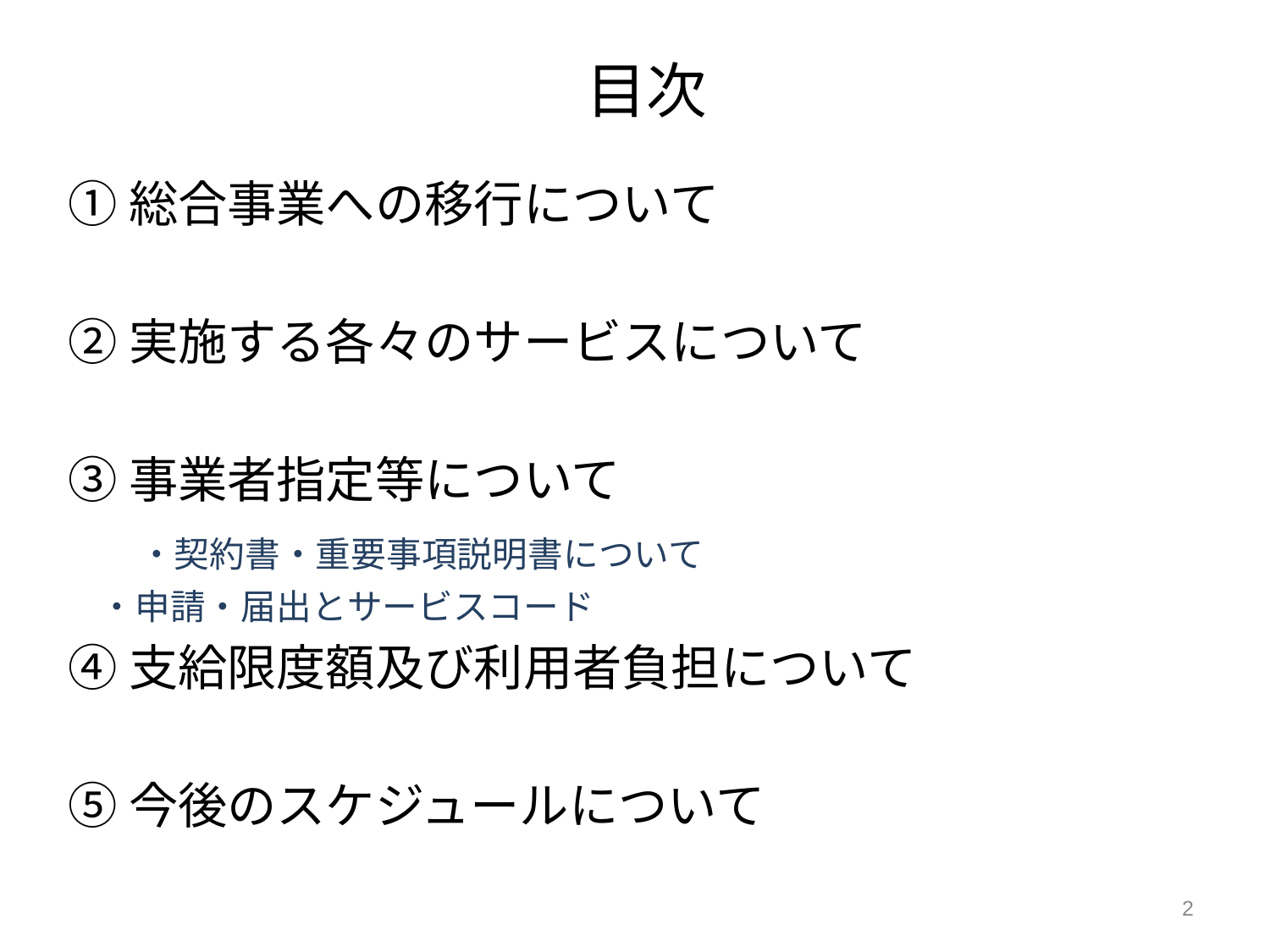

# 目次
①総合事業への移行について

②実施する各々のサービスについて

③事業者指定等について
　  ・契約書・重要事項説明書について
   ・申請・届出とサービスコード
④支給限度額及び利用者負担について

⑤今後のスケジュールについて

2